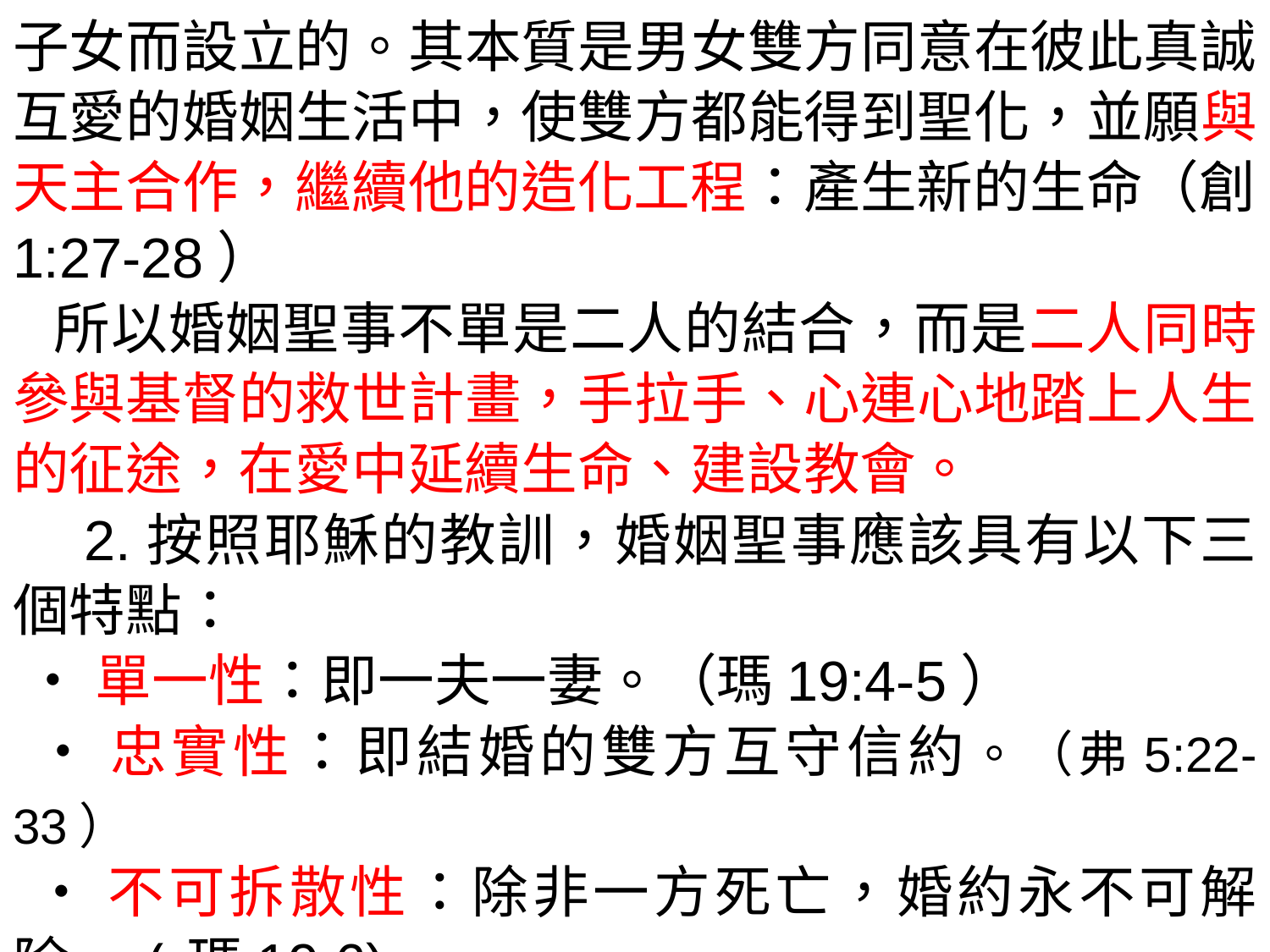

子女而設立的。其本質是男女雙方同意在彼此真誠互愛的婚姻生活中，使雙方都能得到聖化，並願與天主合作，繼續他的造化工程：產生新的生命（創1:27-28）
  所以婚姻聖事不單是二人的結合，而是二人同時參與基督的救世計畫，手拉手、心連心地踏上人生的征途，在愛中延續生命、建設教會。
  2.按照耶穌的教訓，婚姻聖事應該具有以下三個特點：
 ‧單一性：即一夫一妻。（瑪19:4-5）
 ‧忠實性：即結婚的雙方互守信約。（弗5:22-33）
 ‧不可拆散性：除非一方死亡，婚約永不可解除。(瑪19:6)